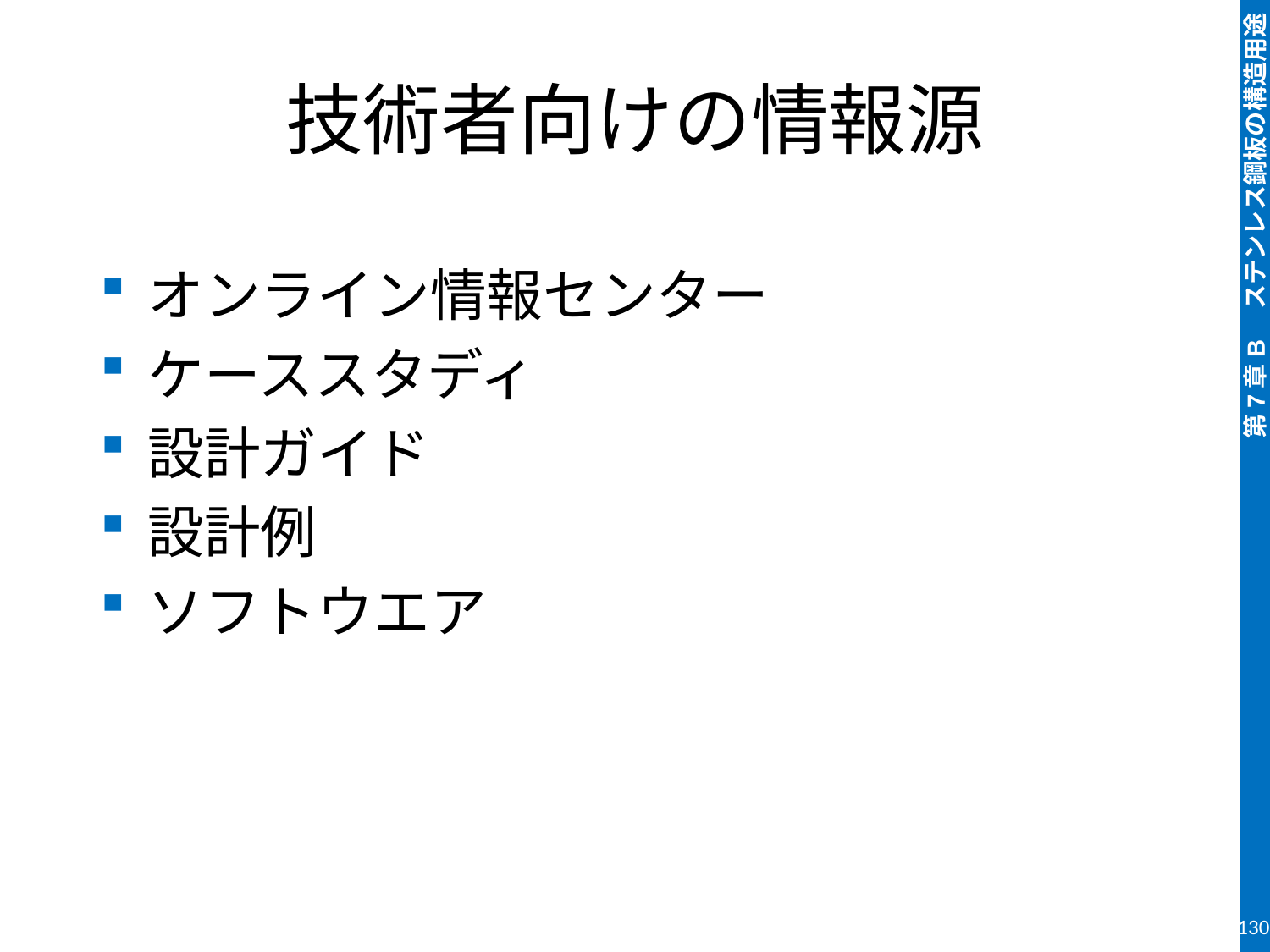

# 技術者向けの情報源
オンライン情報センター
ケーススタディ
設計ガイド
設計例
ソフトウエア

130